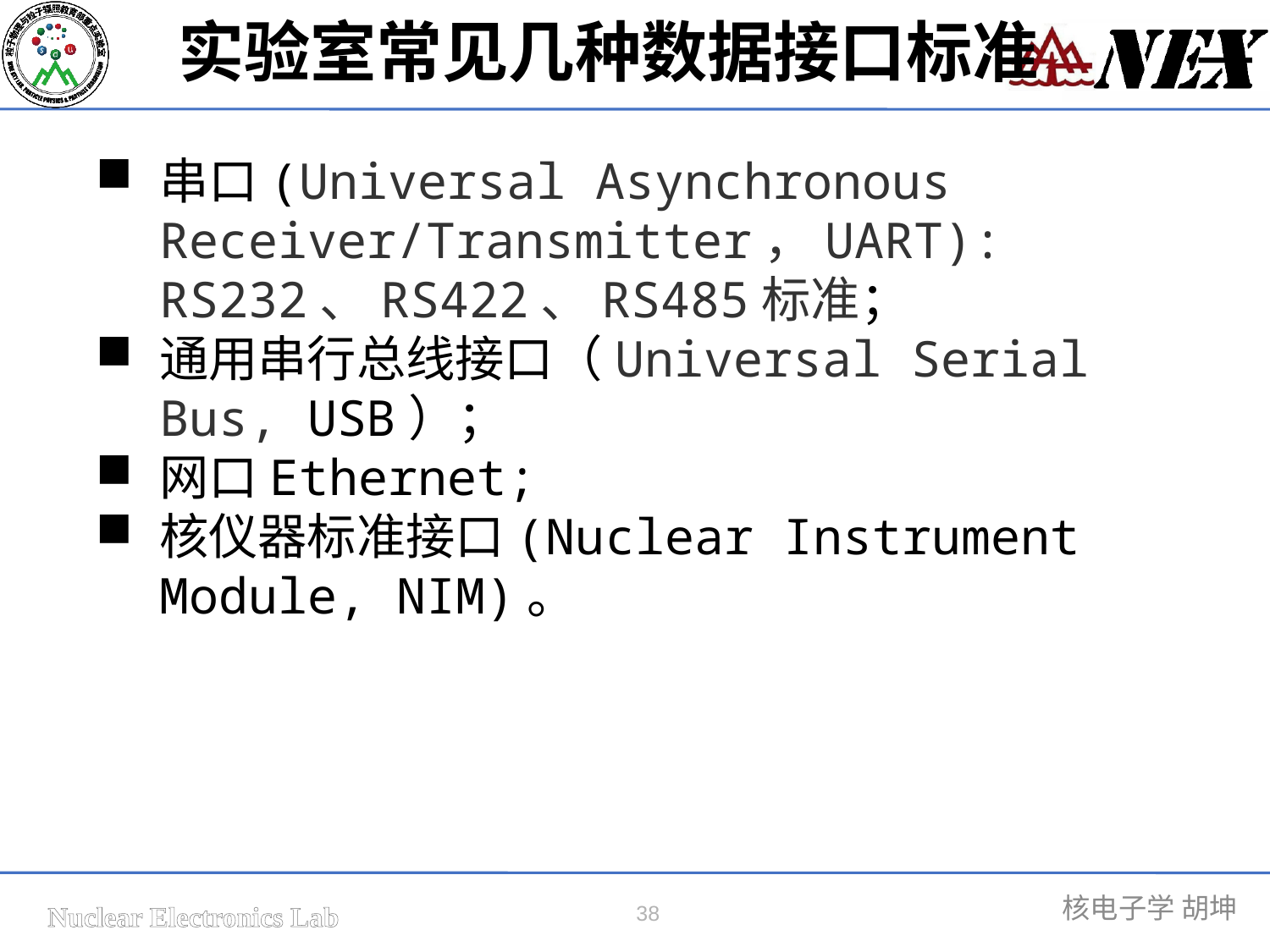

实验室常见几种数据接口标准
串口(Universal Asynchronous Receiver/Transmitter，UART): RS232、RS422、RS485标准；
通用串行总线接口（Universal Serial Bus, USB）；
网口Ethernet;
核仪器标准接口(Nuclear Instrument Module, NIM)。

38